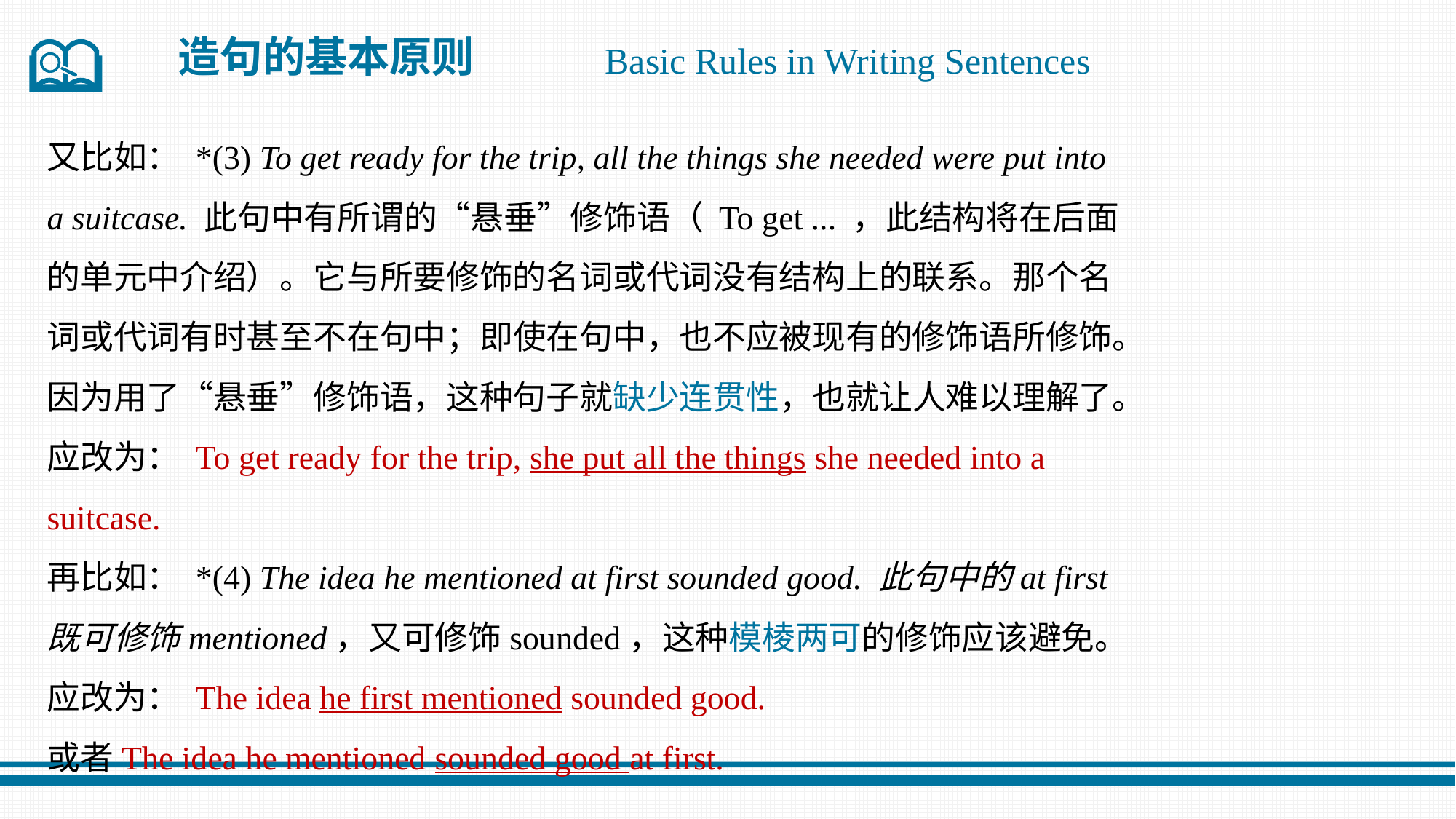

造句的基本原则
Basic Rules in Writing Sentences
又比如： *(3) To get ready for the trip, all the things she needed were put into a suitcase. 此句中有所谓的“悬垂”修饰语（ To get ... ，此结构将在后面的单元中介绍）。它与所要修饰的名词或代词没有结构上的联系。那个名词或代词有时甚至不在句中；即使在句中，也不应被现有的修饰语所修饰。因为用了“悬垂”修饰语，这种句子就缺少连贯性，也就让人难以理解了。
应改为： To get ready for the trip, she put all the things she needed into a suitcase.
再比如： *(4) The idea he mentioned at first sounded good. 此句中的at first既可修饰mentioned，又可修饰sounded，这种模棱两可的修饰应该避免。
应改为： The idea he first mentioned sounded good.
或者The idea he mentioned sounded good at first.